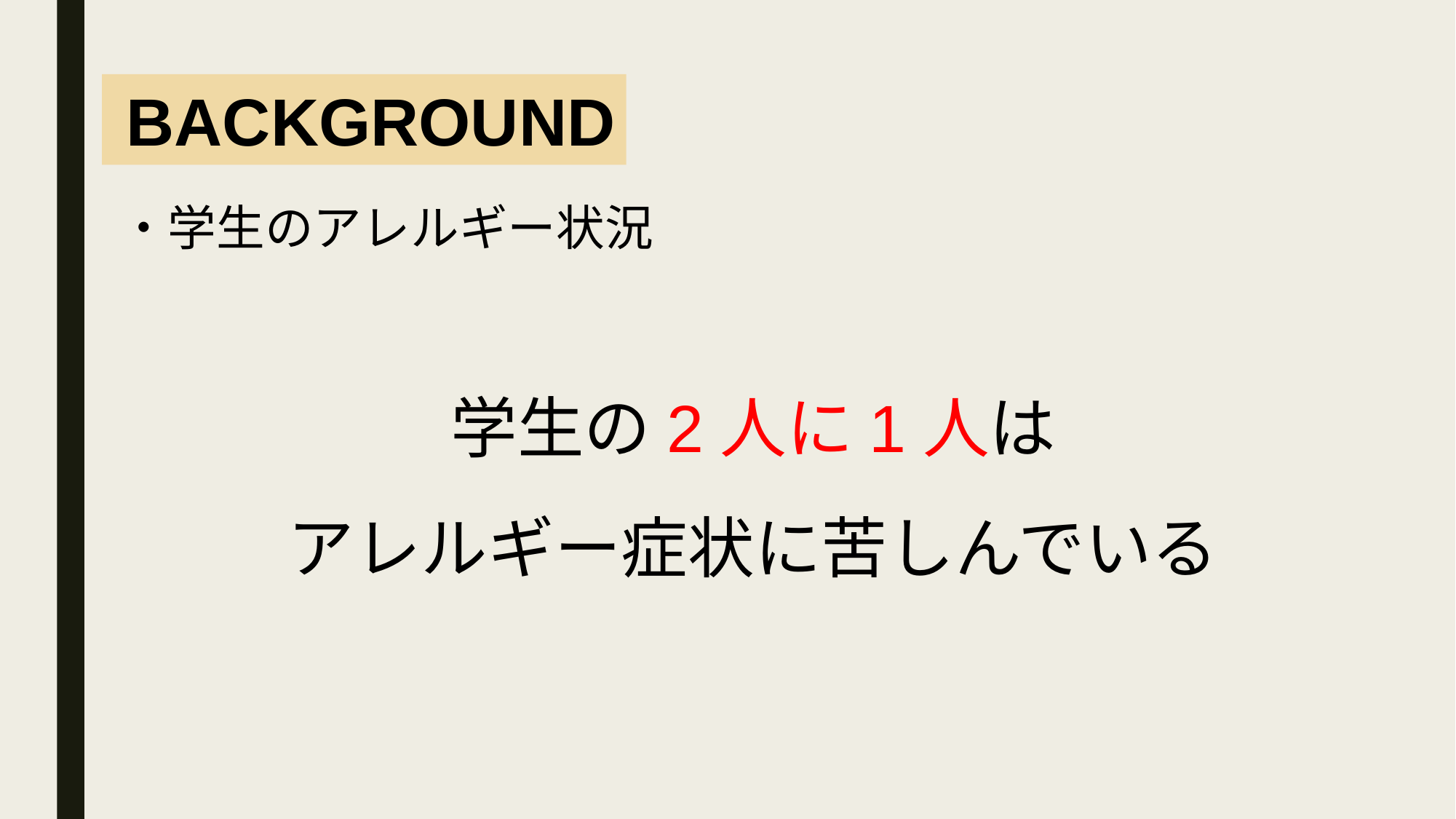

BACKGROUND
・学生のアレルギー状況
学生の2人に1人は
アレルギー症状に苦しんでいる